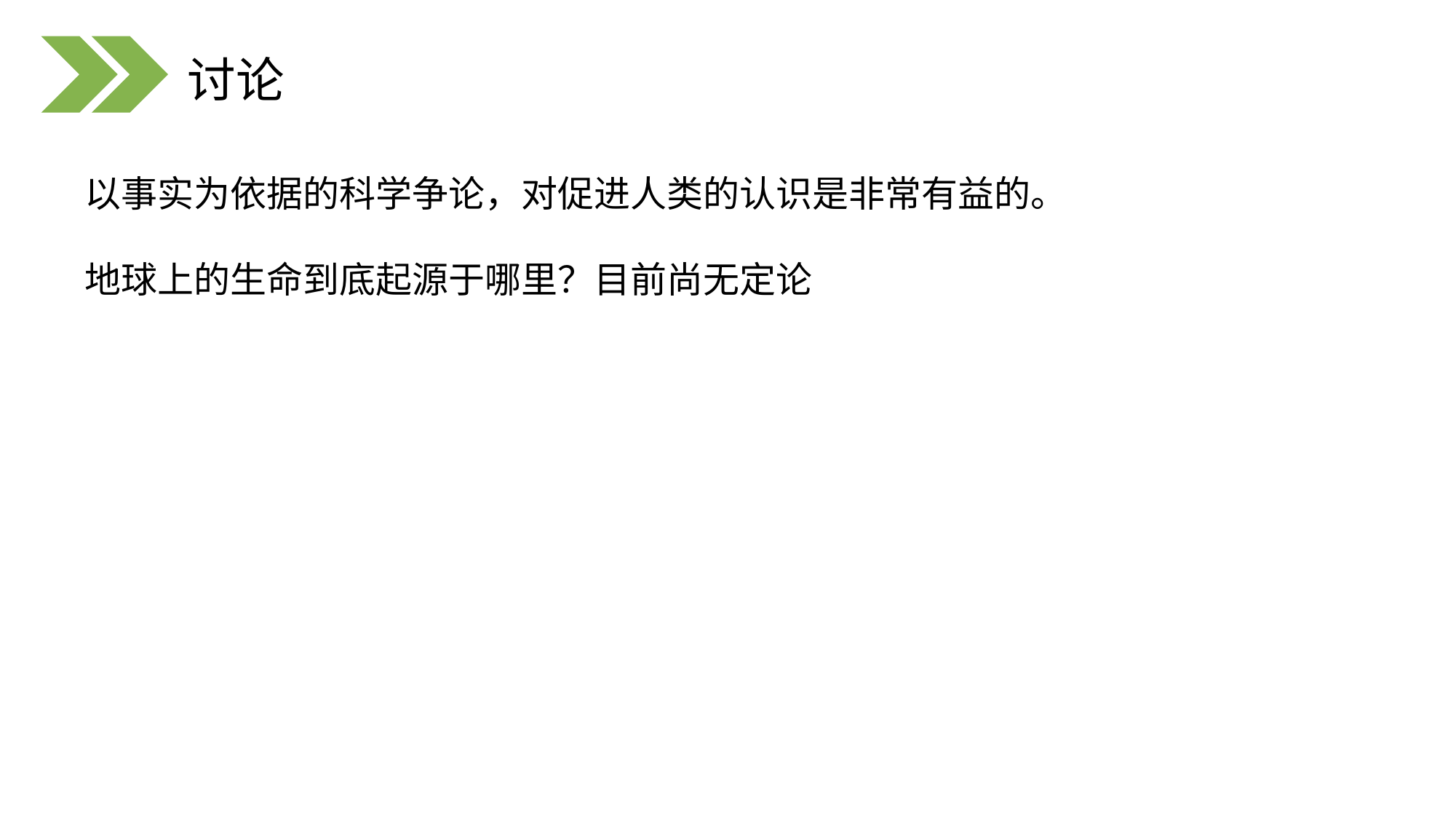

讨论
以事实为依据的科学争论，对促进人类的认识是非常有益的。
地球上的生命到底起源于哪里？目前尚无定论